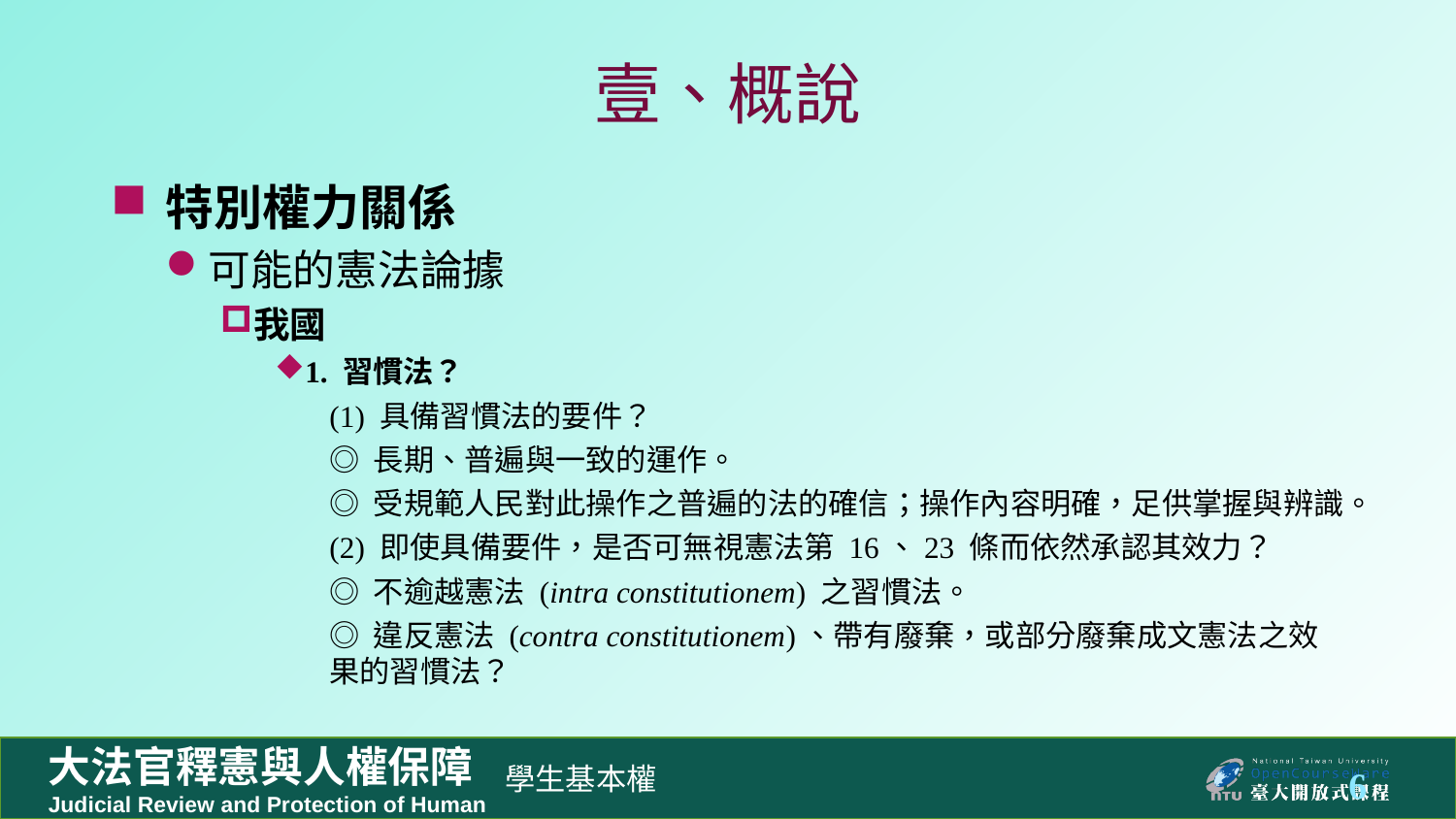

# 壹、概說
特別權力關係
可能的憲法論據
我國
1. 習慣法？
(1) 具備習慣法的要件？
◎ 長期、普遍與一致的運作。
◎ 受規範人民對此操作之普遍的法的確信；操作內容明確，足供掌握與辨識。
(2) 即使具備要件，是否可無視憲法第 16、23 條而依然承認其效力？
◎ 不逾越憲法 (intra constitutionem) 之習慣法。
◎ 違反憲法 (contra constitutionem)、帶有廢棄，或部分廢棄成文憲法之效果的習慣法？